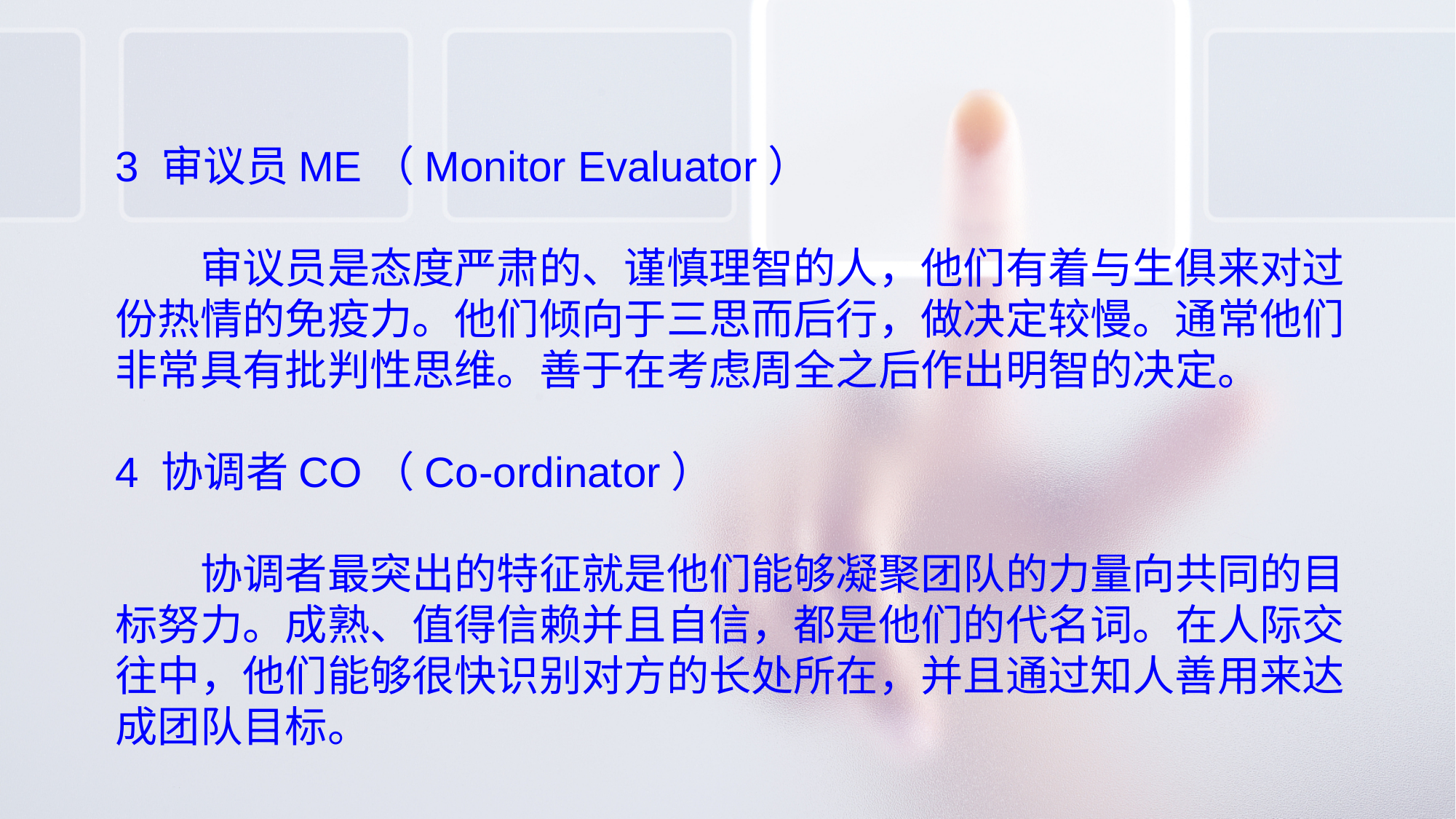

3 审议员ME（Monitor Evaluator）

　　审议员是态度严肃的、谨慎理智的人，他们有着与生俱来对过份热情的免疫力。他们倾向于三思而后行，做决定较慢。通常他们非常具有批判性思维。善于在考虑周全之后作出明智的决定。

4 协调者CO（Co-ordinator）

　　协调者最突出的特征就是他们能够凝聚团队的力量向共同的目标努力。成熟、值得信赖并且自信，都是他们的代名词。在人际交往中，他们能够很快识别对方的长处所在，并且通过知人善用来达成团队目标。